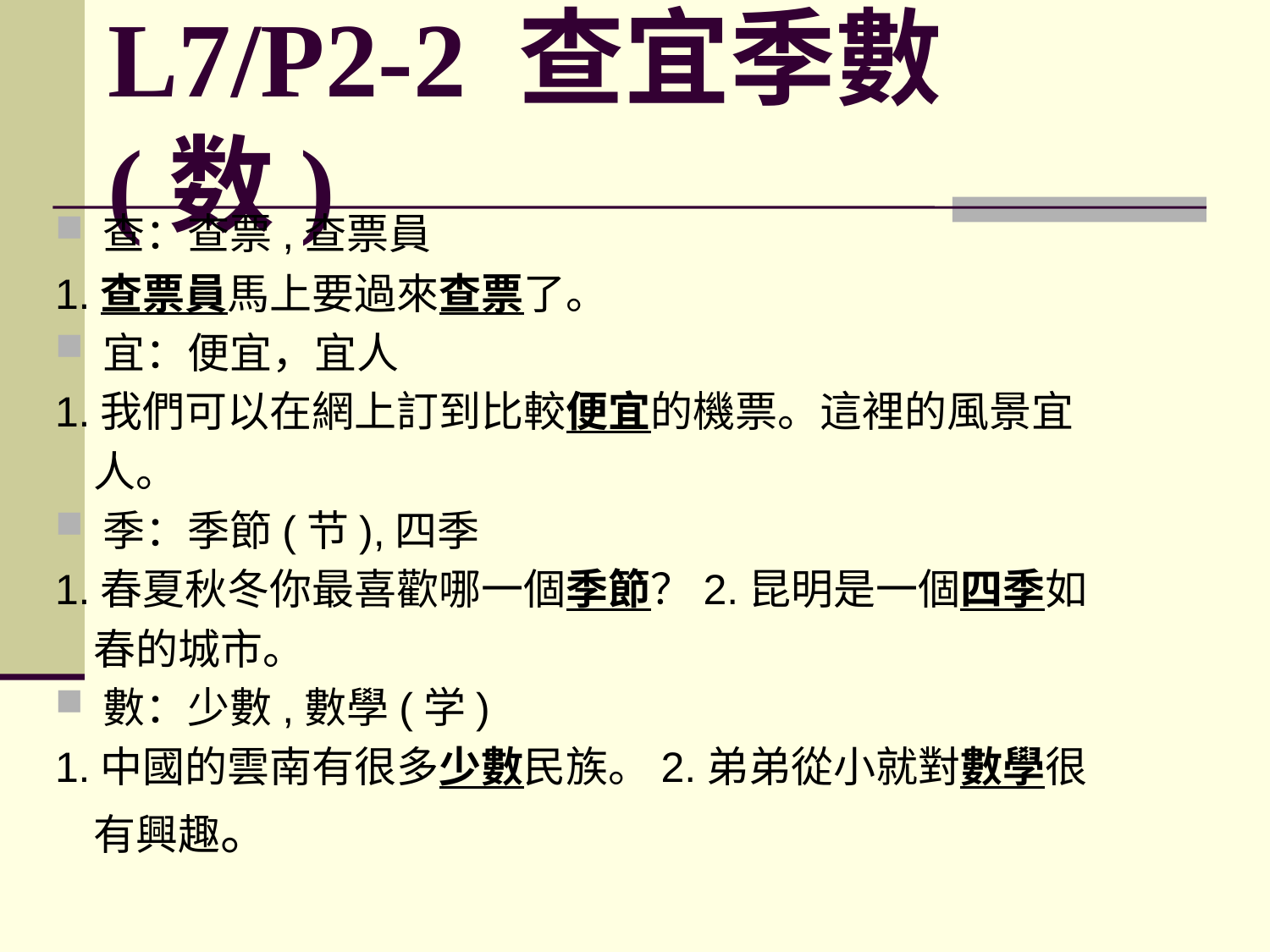

# L7/P2-2 查宜季數(数)
查：查票,查票員
1.查票員馬上要過來查票了。
宜：便宜，宜人
1.我們可以在網上訂到比較便宜的機票。這裡的風景宜
   人。
季：季節(节),四季
1.春夏秋冬你最喜歡哪一個季節？2.昆明是一個四季如
   春的城市。
數：少數,數學(学)
1.中國的雲南有很多少數民族。2.弟弟從小就對數學很
   有興趣。